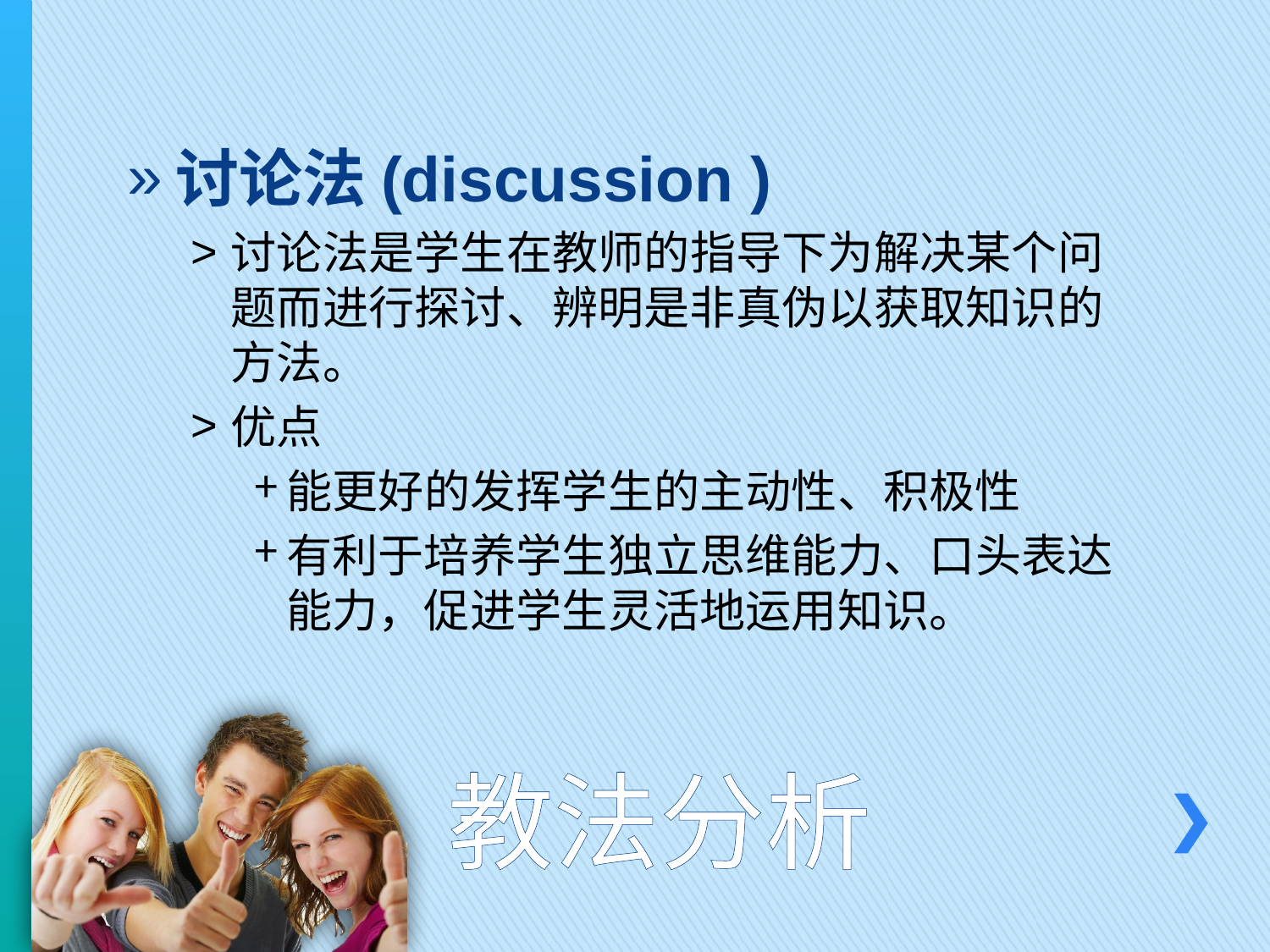

讨论法(discussion )
讨论法是学生在教师的指导下为解决某个问题而进行探讨、辨明是非真伪以获取知识的方法。
优点
能更好的发挥学生的主动性、积极性
有利于培养学生独立思维能力、口头表达能力，促进学生灵活地运用知识。
# 教法分析